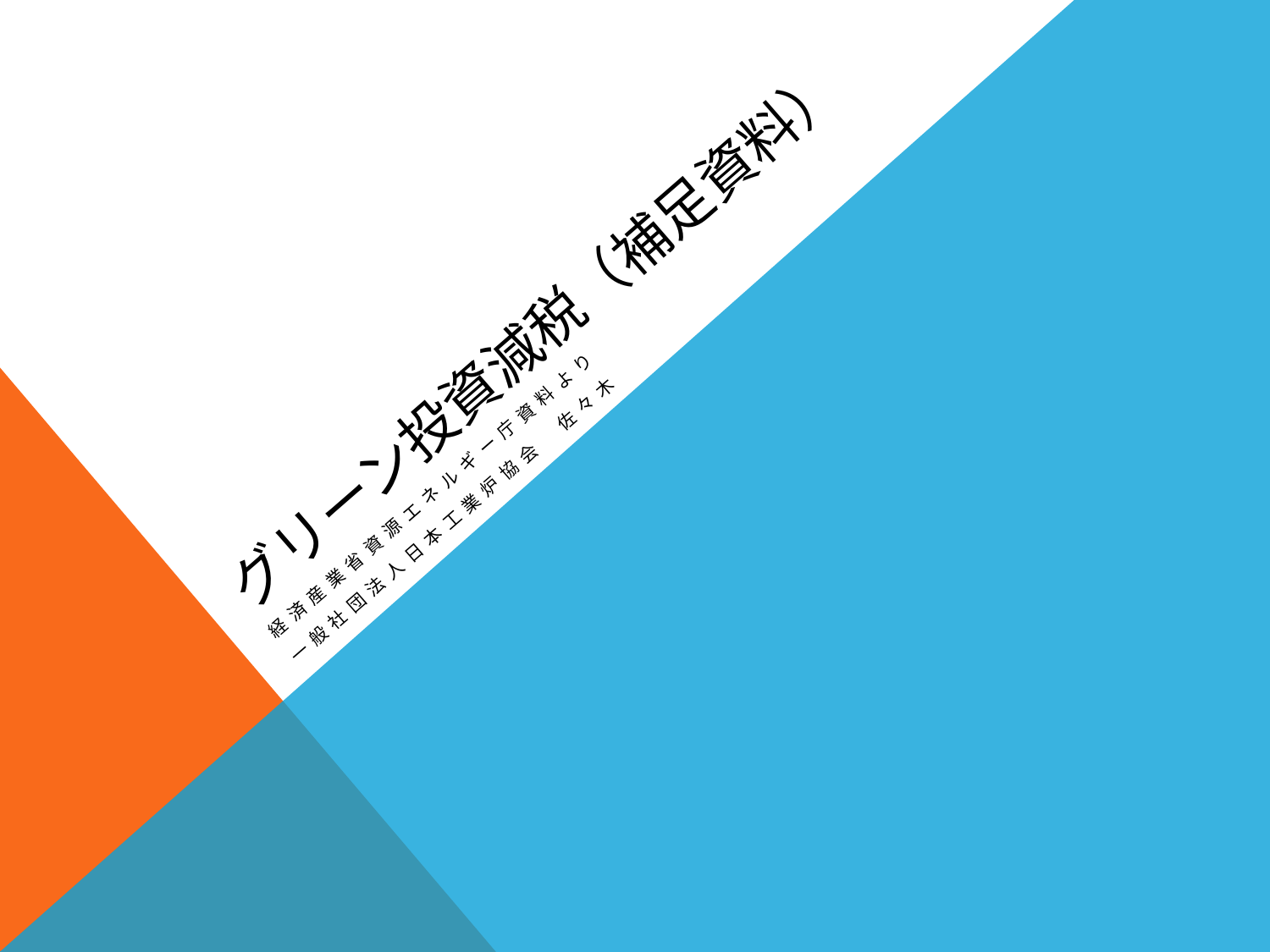

# グリーン投資減税（補足資料）
経済産業省資源エネルギー庁資料より
一般社団法人日本工業炉協会　佐々木